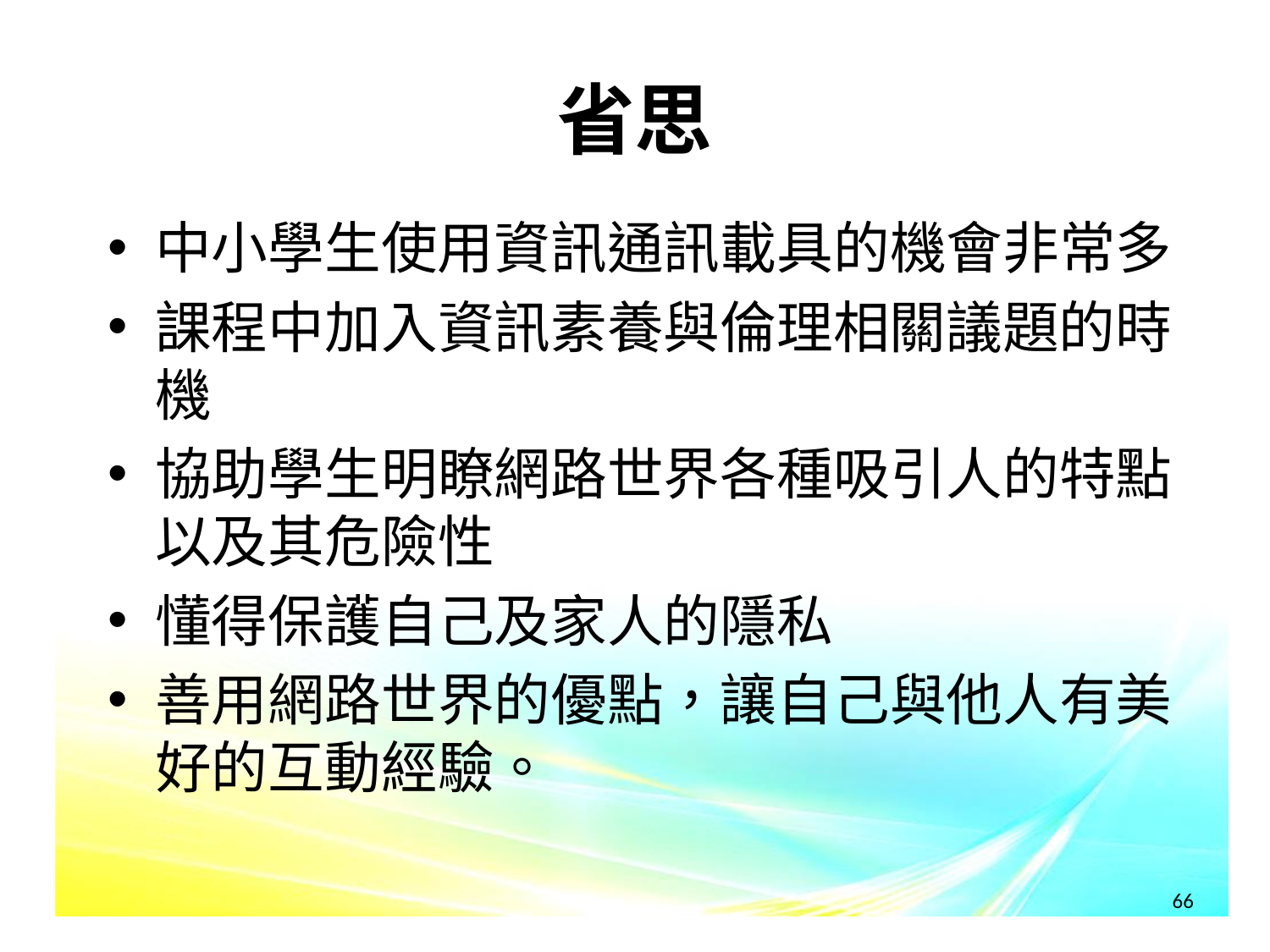

# 省思
中小學生使用資訊通訊載具的機會非常多
課程中加入資訊素養與倫理相關議題的時機
協助學生明瞭網路世界各種吸引人的特點以及其危險性
懂得保護自己及家人的隱私
善用網路世界的優點，讓自己與他人有美好的互動經驗。
66